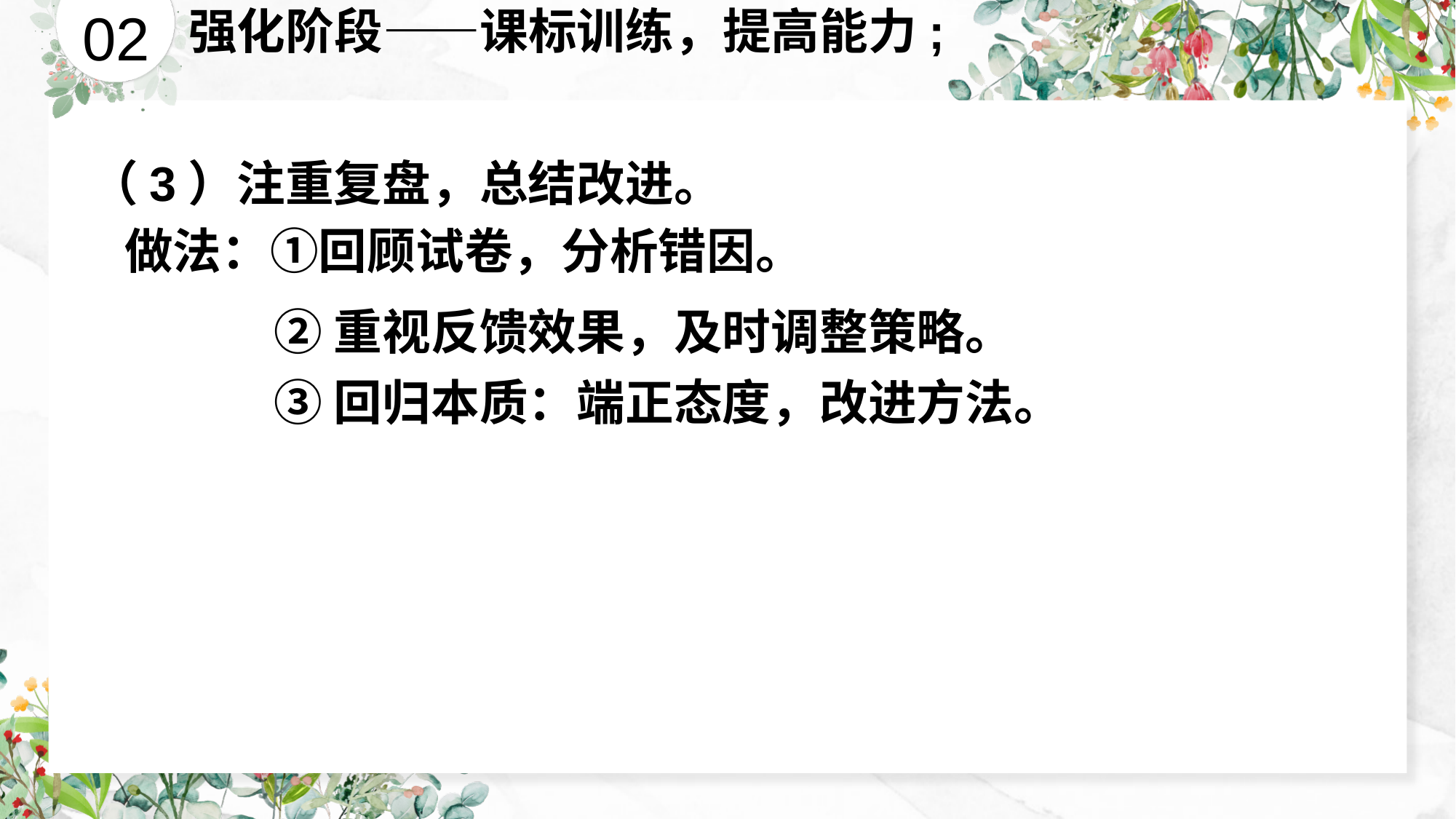

02
强化阶段——课标训练，提高能力;
（3）注重复盘，总结改进。
做法：①回顾试卷，分析错因。
②重视反馈效果，及时调整策略。
③回归本质：端正态度，改进方法。